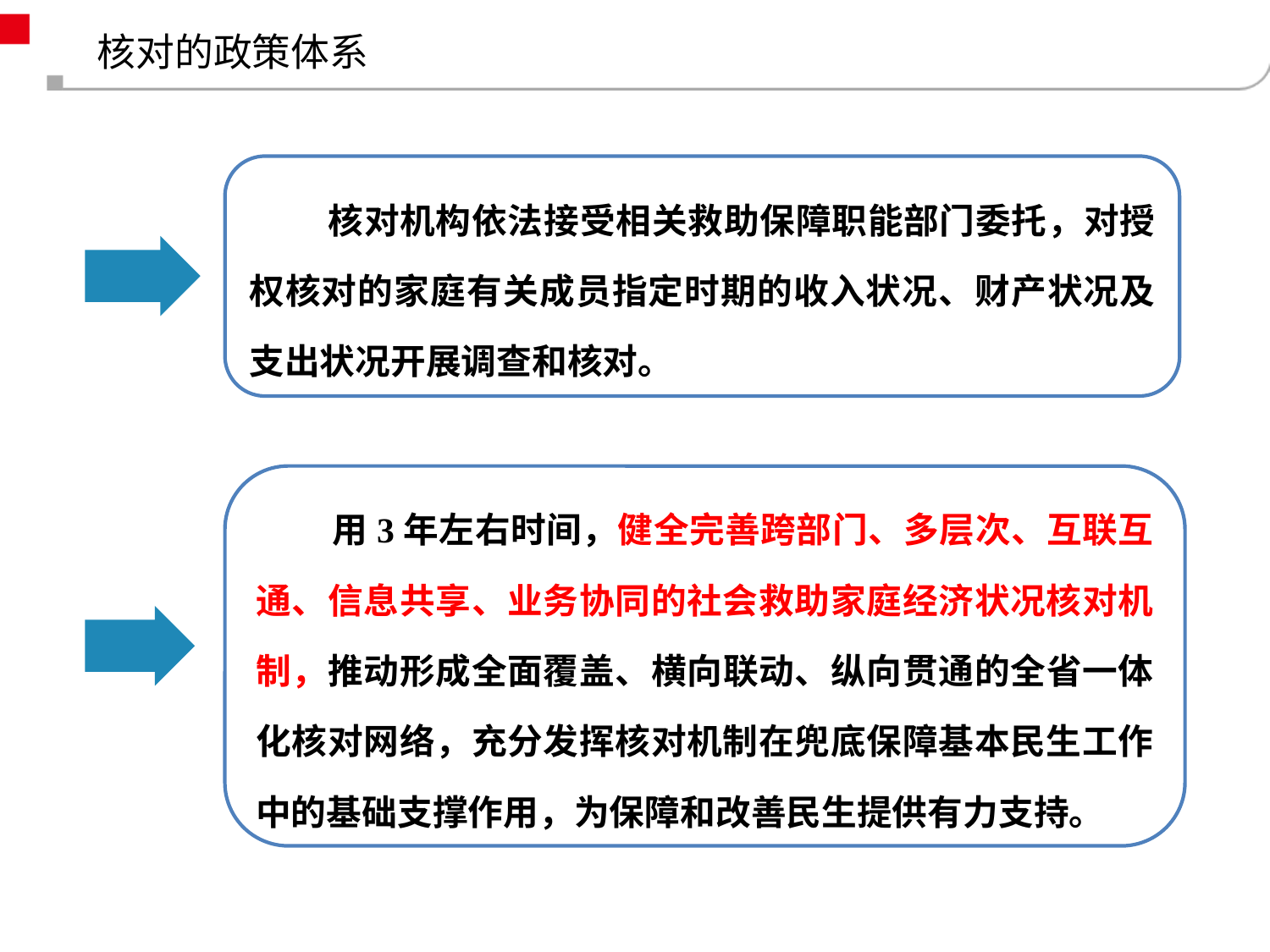

# 核对的政策体系
        核对机构依法接受相关救助保障职能部门委托，对授权核对的家庭有关成员指定时期的收入状况、财产状况及支出状况开展调查和核对。

        用3年左右时间，健全完善跨部门、多层次、互联互通、信息共享、业务协同的社会救助家庭经济状况核对机制，推动形成全面覆盖、横向联动、纵向贯通的全省一体化核对网络，充分发挥核对机制在兜底保障基本民生工作中的基础支撑作用，为保障和改善民生提供有力支持。